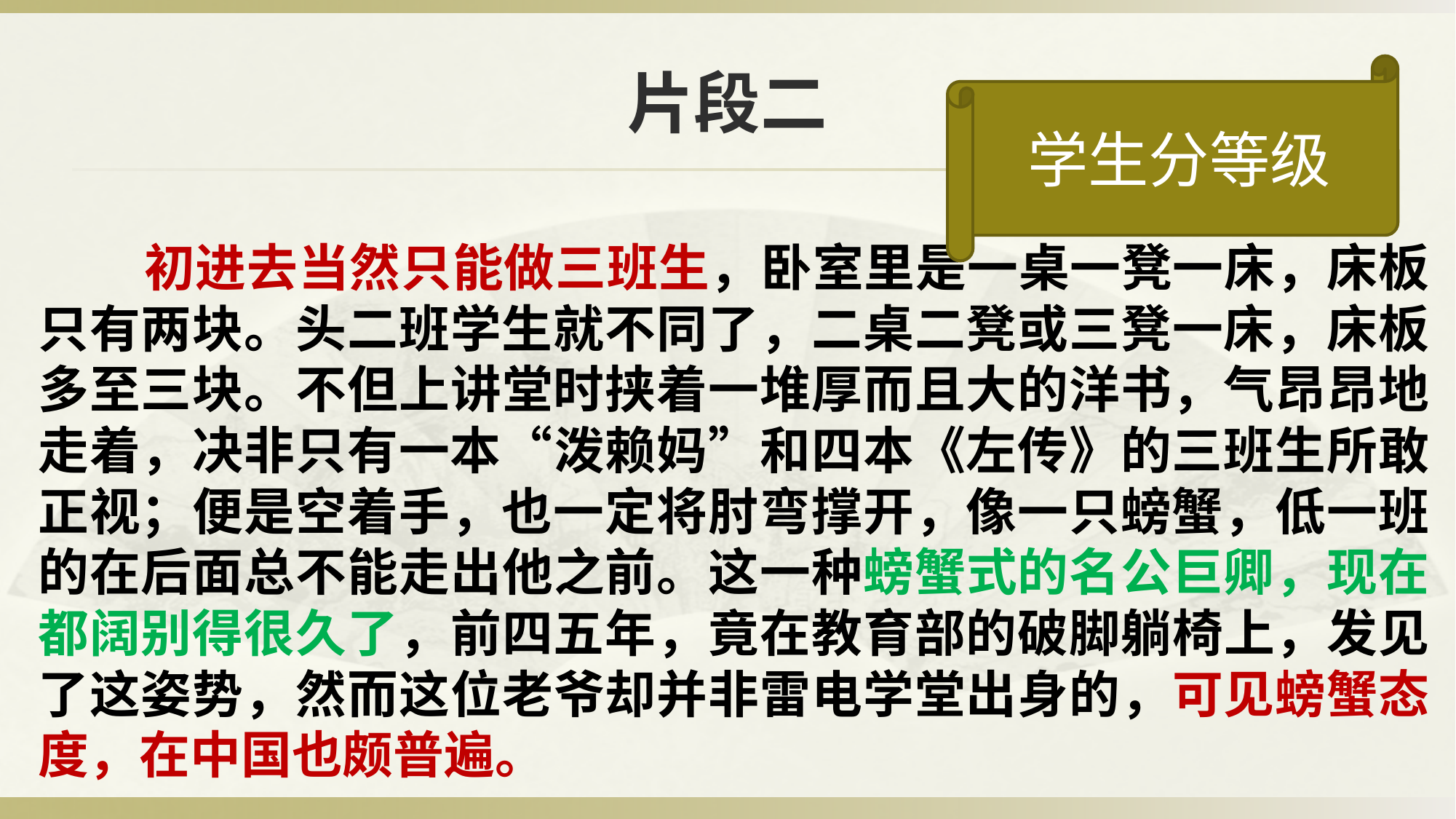

# 片段二
学生分等级

 初进去当然只能做三班生，卧室里是一桌一凳一床，床板只有两块。头二班学生就不同了，二桌二凳或三凳一床，床板多至三块。不但上讲堂时挟着一堆厚而且大的洋书，气昂昂地走着，决非只有一本“泼赖妈”和四本《左传》的三班生所敢正视；便是空着手，也一定将肘弯撑开，像一只螃蟹，低一班的在后面总不能走出他之前。这一种螃蟹式的名公巨卿，现在都阔别得很久了，前四五年，竟在教育部的破脚躺椅上，发见了这姿势，然而这位老爷却并非雷电学堂出身的，可见螃蟹态度，在中国也颇普遍。